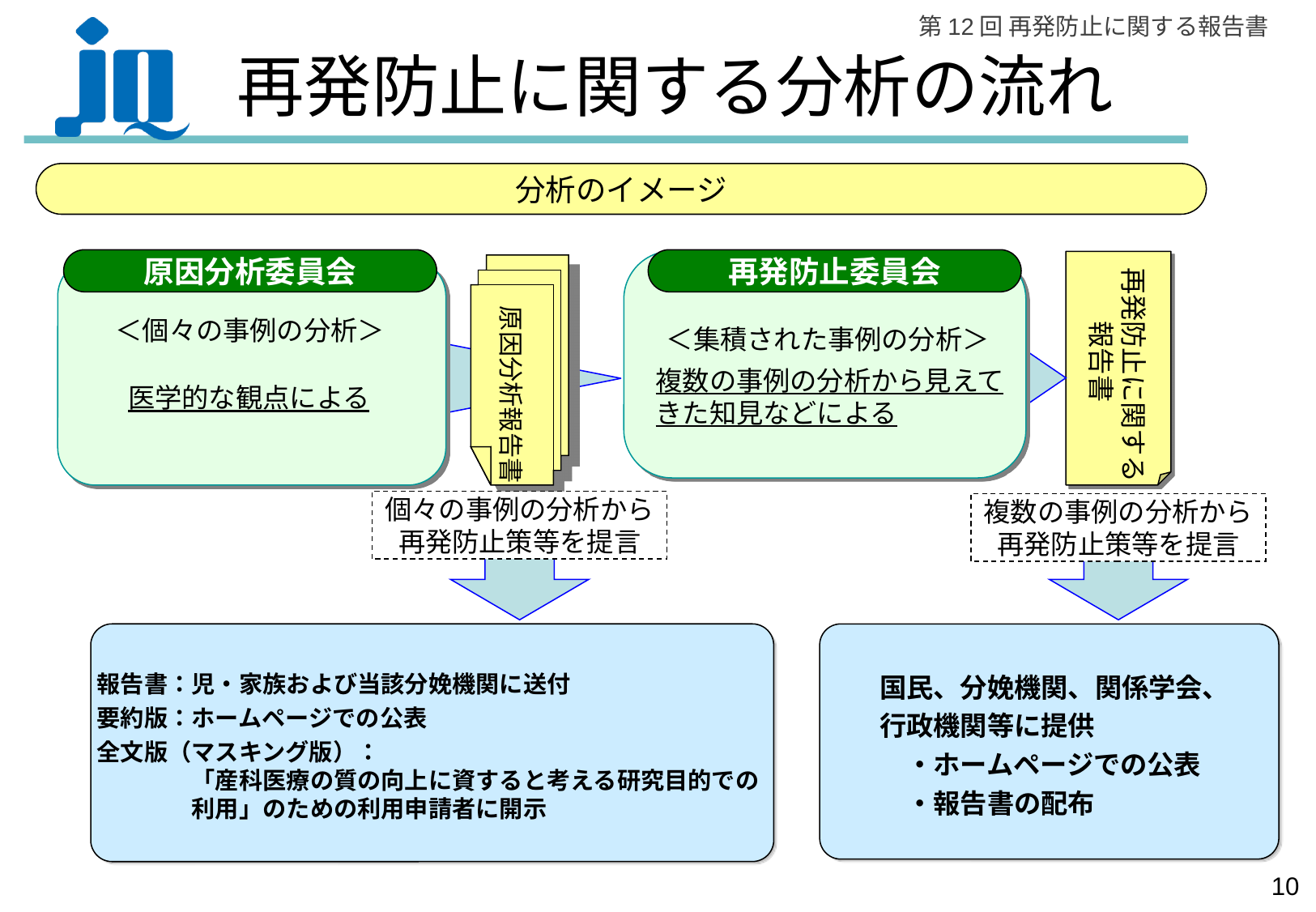

再発防止に関する分析の流れ
分析のイメージ
原因分析委員会
再発防止委員会

　再発防止に関する
報告書
　　原因分析報告書

＜集積された事例の分析＞
＜個々の事例の分析＞

複数の事例の分析から見えてきた知見などによる
医学的な観点による
個々の事例の分析から
再発防止策等を提言
複数の事例の分析から
再発防止策等を提言

報告書：児・家族および当該分娩機関に送付
要約版：ホームページでの公表
全文版（マスキング版）：
　　　　「産科医療の質の向上に資すると考える研究目的での
　　　　利用」のための利用申請者に開示
　　国民、分娩機関、関係学会、
　　行政機関等に提供
　　　・ホームページでの公表
　　　・報告書の配布
10